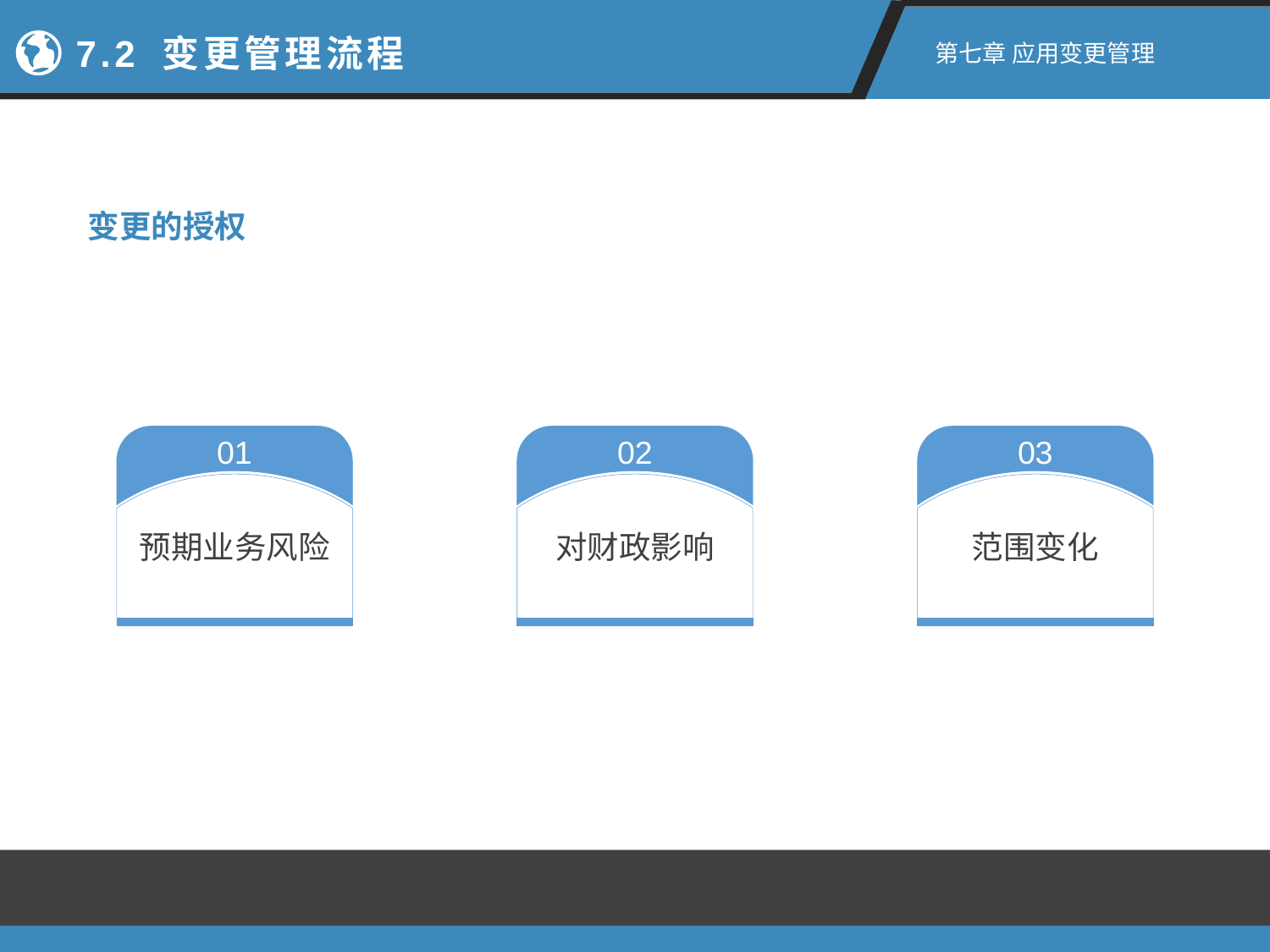

7.2 变更管理流程

第七章 应用变更管理
变更的授权
01
预期业务风险

02
对财政影响

03
范围变化